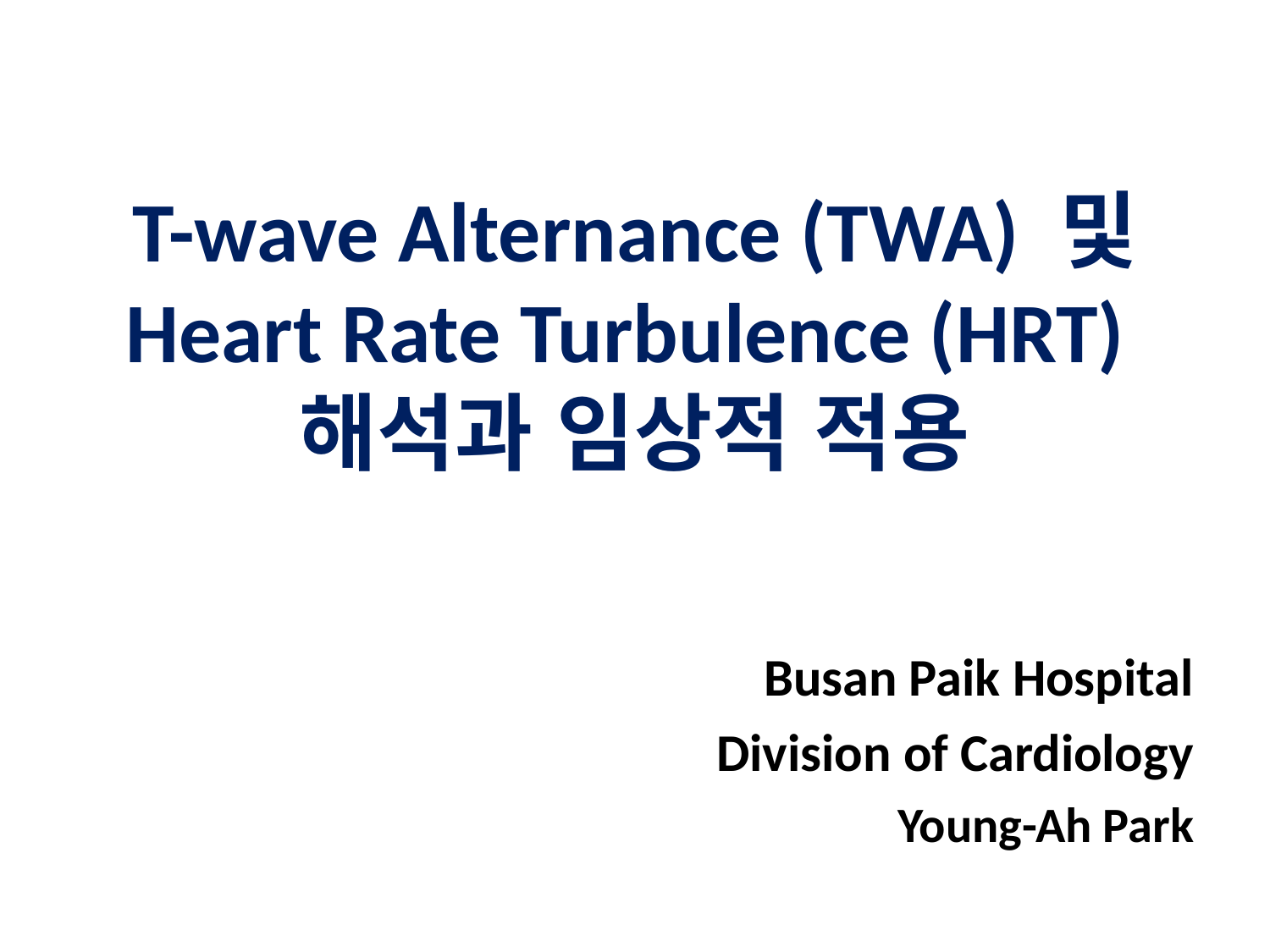

T-wave Alternance (TWA) 및 Heart Rate Turbulence (HRT)
해석과 임상적 적용
Busan Paik Hospital
Division of Cardiology
Young-Ah Park